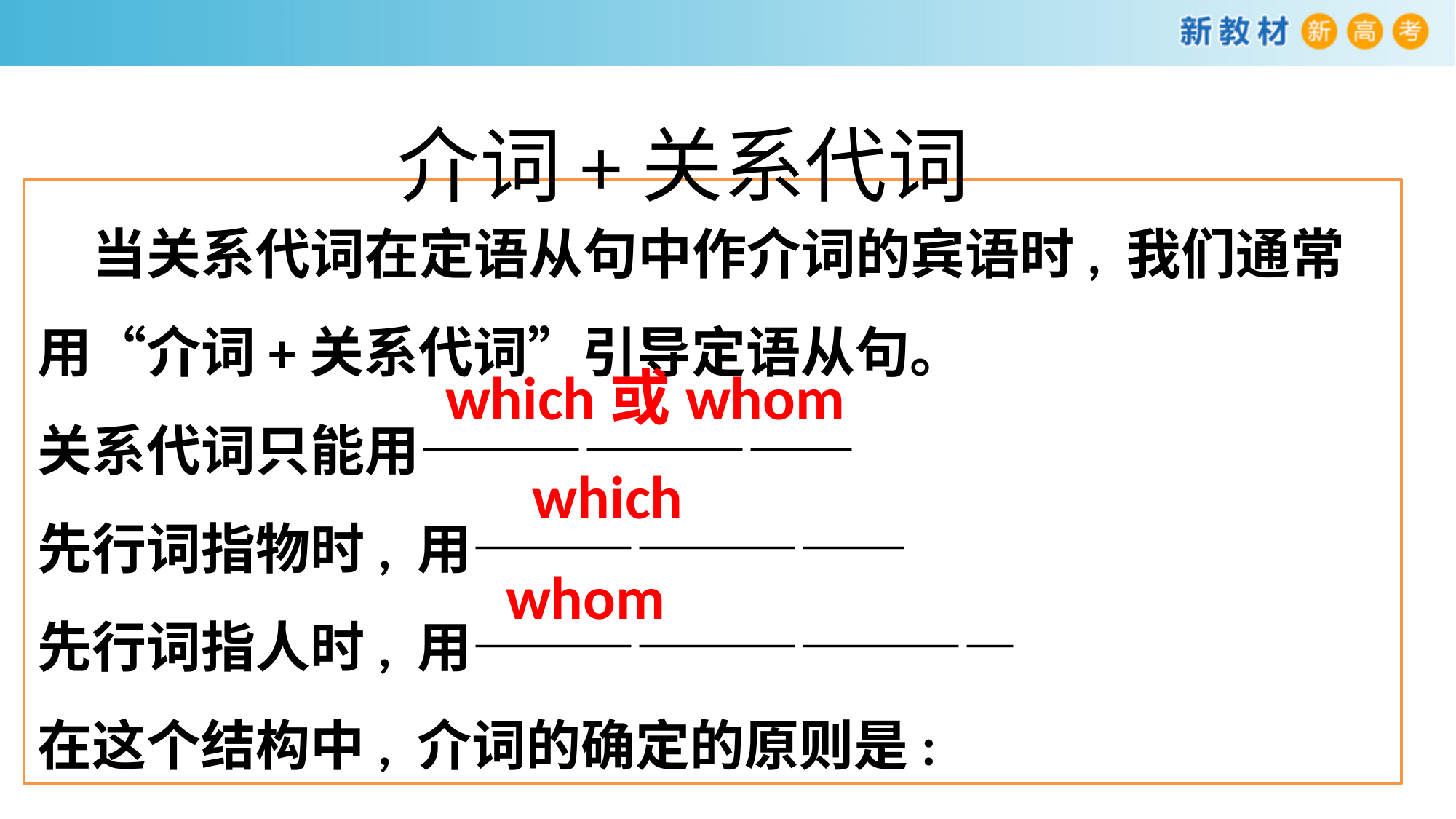

介词+关系代词
　　当关系代词在定语从句中作介词的宾语时, 我们通常用“介词+关系代词”引导定语从句。
关系代词只能用————————
先行词指物时, 用————————
先行词指人时, 用——————————
在这个结构中, 介词的确定的原则是:
which或whom
which
whom